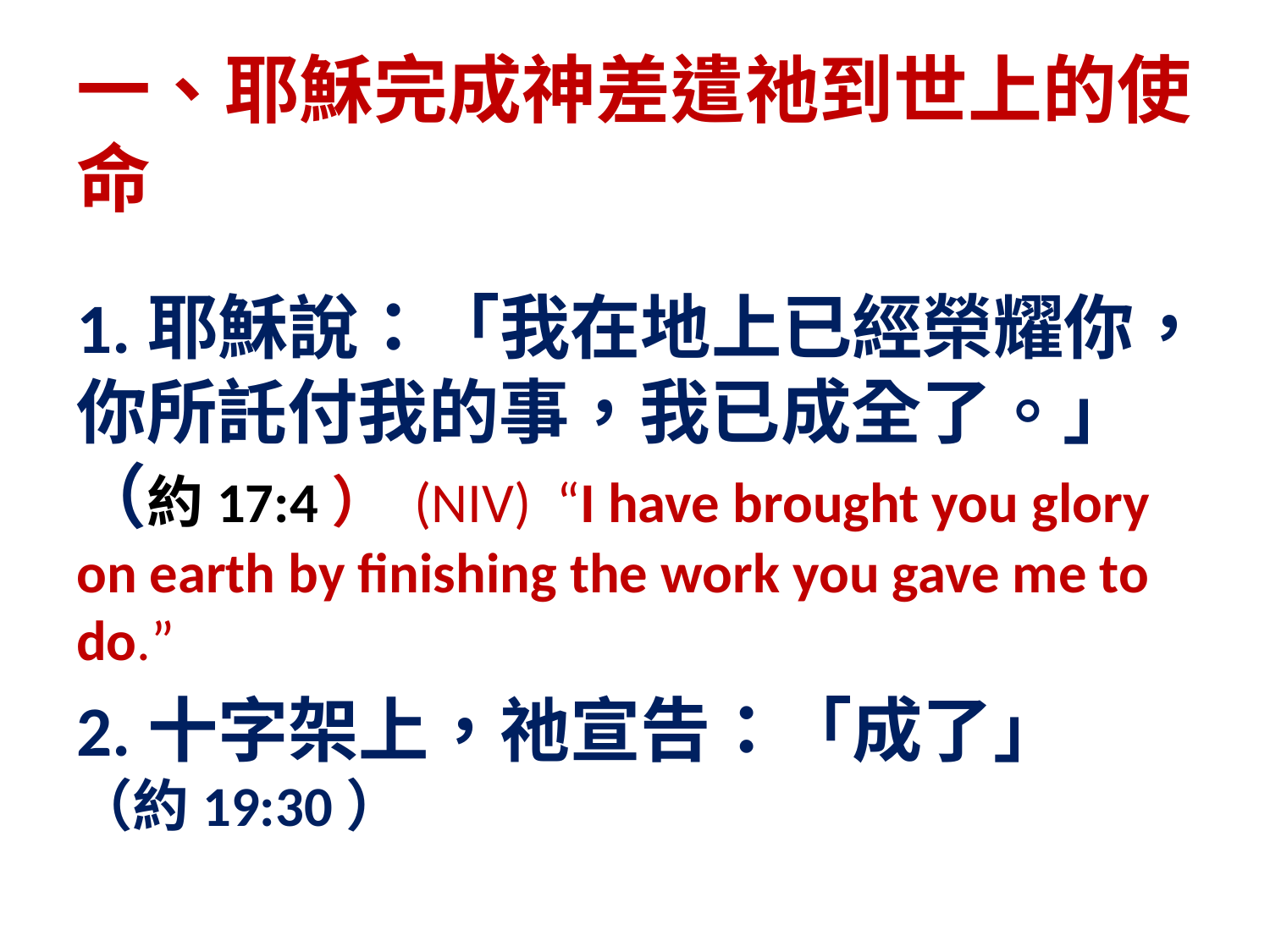

# 一、耶穌完成神差遣祂到世上的使命
1.耶穌說：「我在地上已經榮耀你，你所託付我的事，我已成全了。」（約17:4） (NIV)  “I have brought you glory on earth by finishing the work you gave me to do.”
2.十字架上，祂宣告：「成了」  （約19:30）